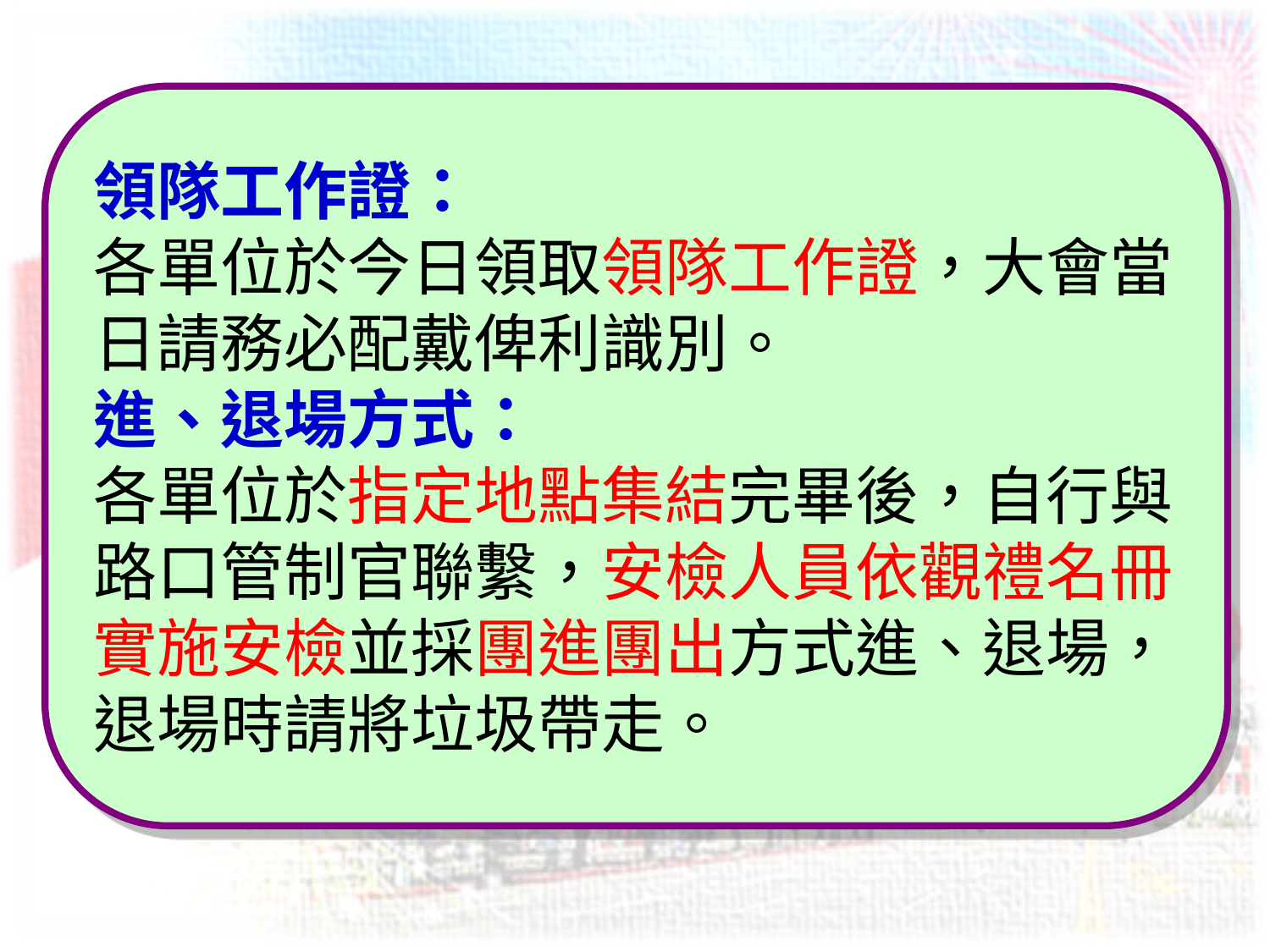

領隊工作證：
各單位於今日領取領隊工作證，大會當
日請務必配戴俾利識別。
進、退場方式：
各單位於指定地點集結完畢後，自行與
路口管制官聯繫，安檢人員依觀禮名冊
實施安檢並採團進團出方式進、退場，
退場時請將垃圾帶走。